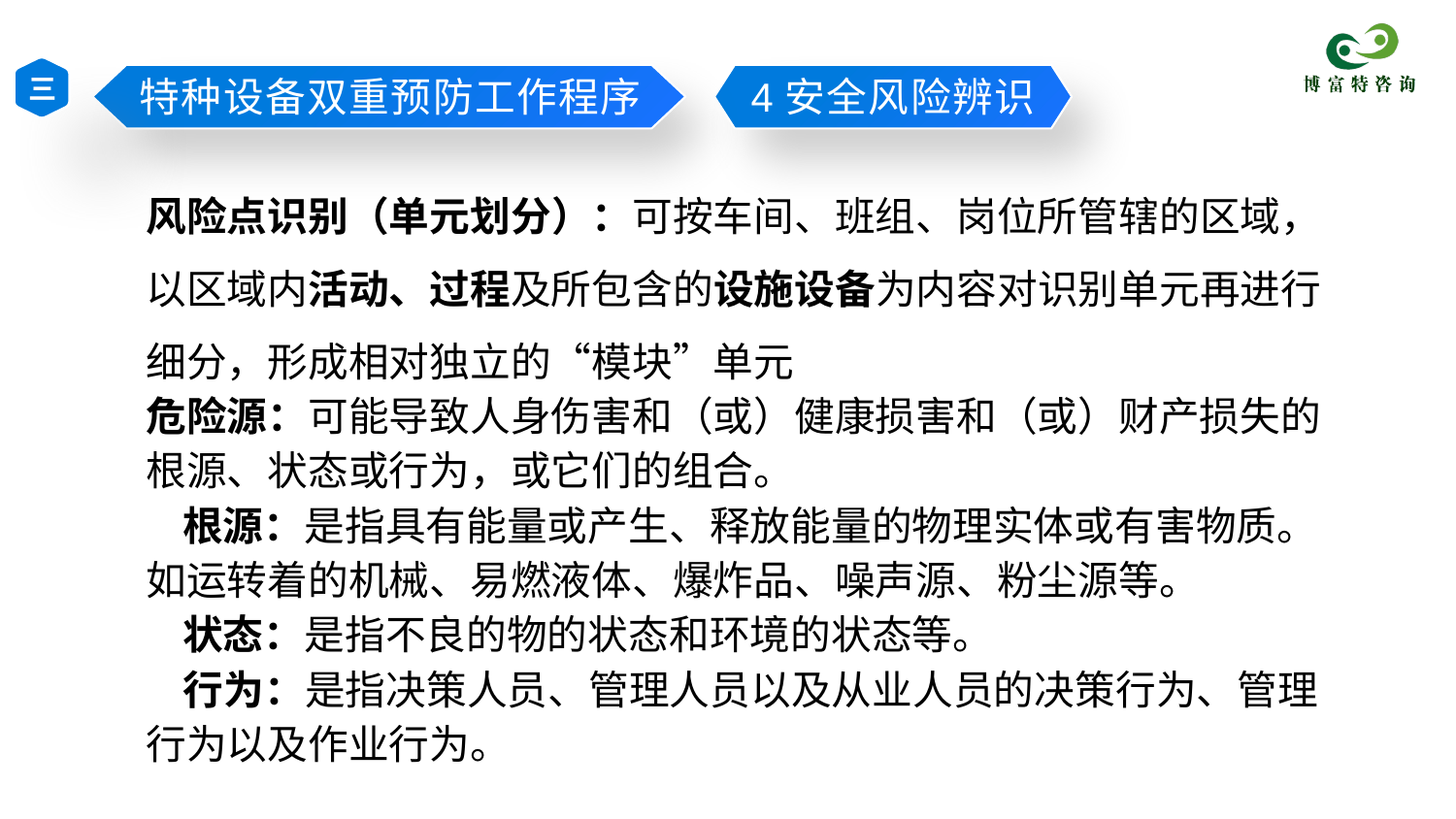

三

特种设备双重预防工作程序

4安全风险辨识
风险点识别（单元划分）：可按车间、班组、岗位所管辖的区域，以区域内活动、过程及所包含的设施设备为内容对识别单元再进行细分，形成相对独立的“模块”单元
危险源：可能导致人身伤害和（或）健康损害和（或）财产损失的根源、状态或行为，或它们的组合。
   根源：是指具有能量或产生、释放能量的物理实体或有害物质。如运转着的机械、易燃液体、爆炸品、噪声源、粉尘源等。
   状态：是指不良的物的状态和环境的状态等。
   行为：是指决策人员、管理人员以及从业人员的决策行为、管理行为以及作业行为。

46